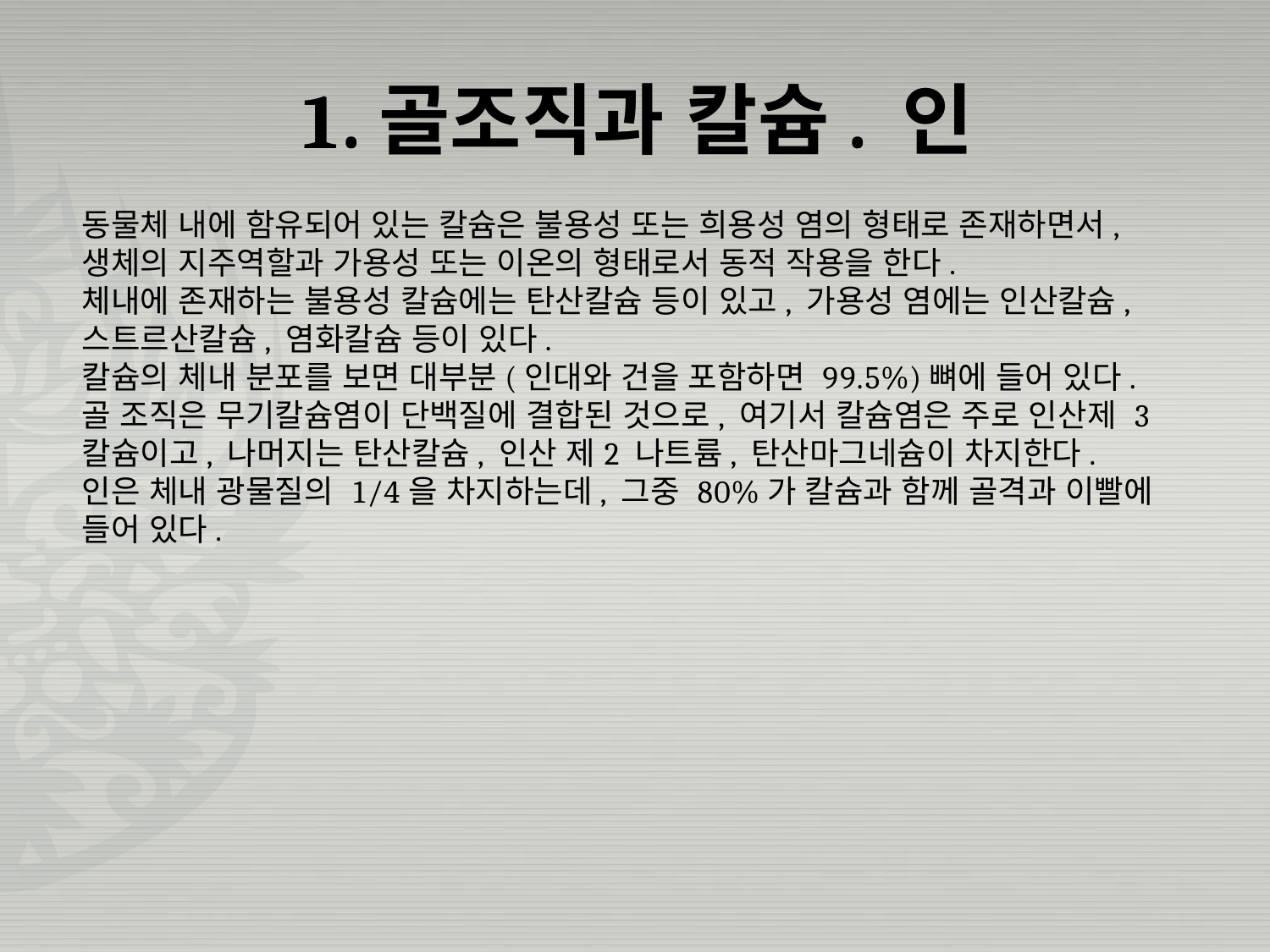

# 1.골조직과 칼슘. 인
동물체 내에 함유되어 있는 칼슘은 불용성 또는 희용성 염의 형태로 존재하면서, 생체의 지주역할과 가용성 또는 이온의 형태로서 동적 작용을 한다.
체내에 존재하는 불용성 칼슘에는 탄산칼슘 등이 있고, 가용성 염에는 인산칼슘, 스트르산칼슘, 염화칼슘 등이 있다.
칼슘의 체내 분포를 보면 대부분(인대와 건을 포함하면 99.5%)뼈에 들어 있다. 골 조직은 무기칼슘염이 단백질에 결합된 것으로, 여기서 칼슘염은 주로 인산제 3칼슘이고, 나머지는 탄산칼슘, 인산 제2 나트륨, 탄산마그네슘이 차지한다. 인은 체내 광물질의 1/4을 차지하는데, 그중 80%가 칼슘과 함께 골격과 이빨에 들어 있다.